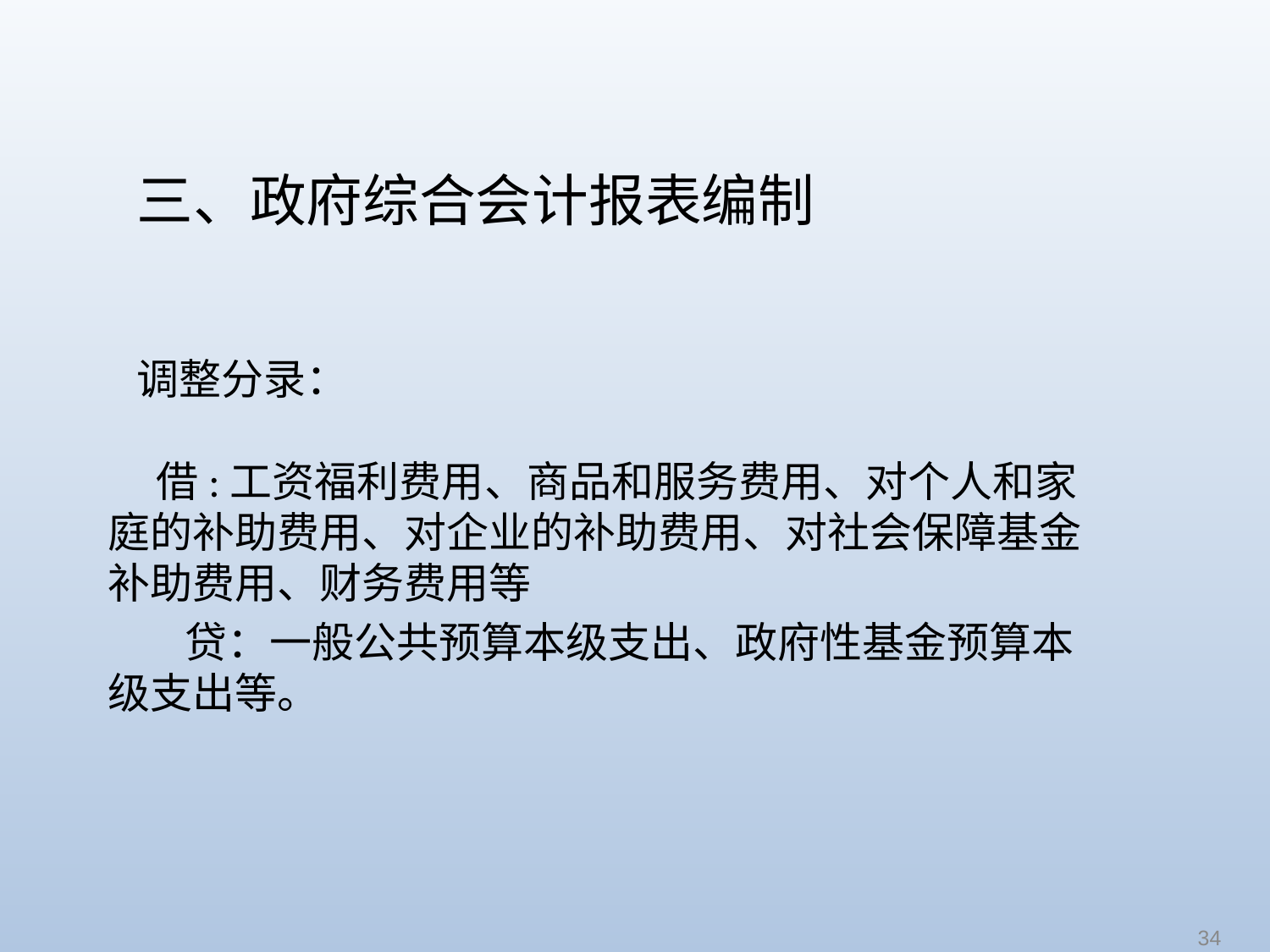

# 三、政府综合会计报表编制
  调整分录：

    借:工资福利费用、商品和服务费用、对个人和家庭的补助费用、对企业的补助费用、对社会保障基金补助费用、财务费用等
       贷：一般公共预算本级支出、政府性基金预算本级支出等。
34